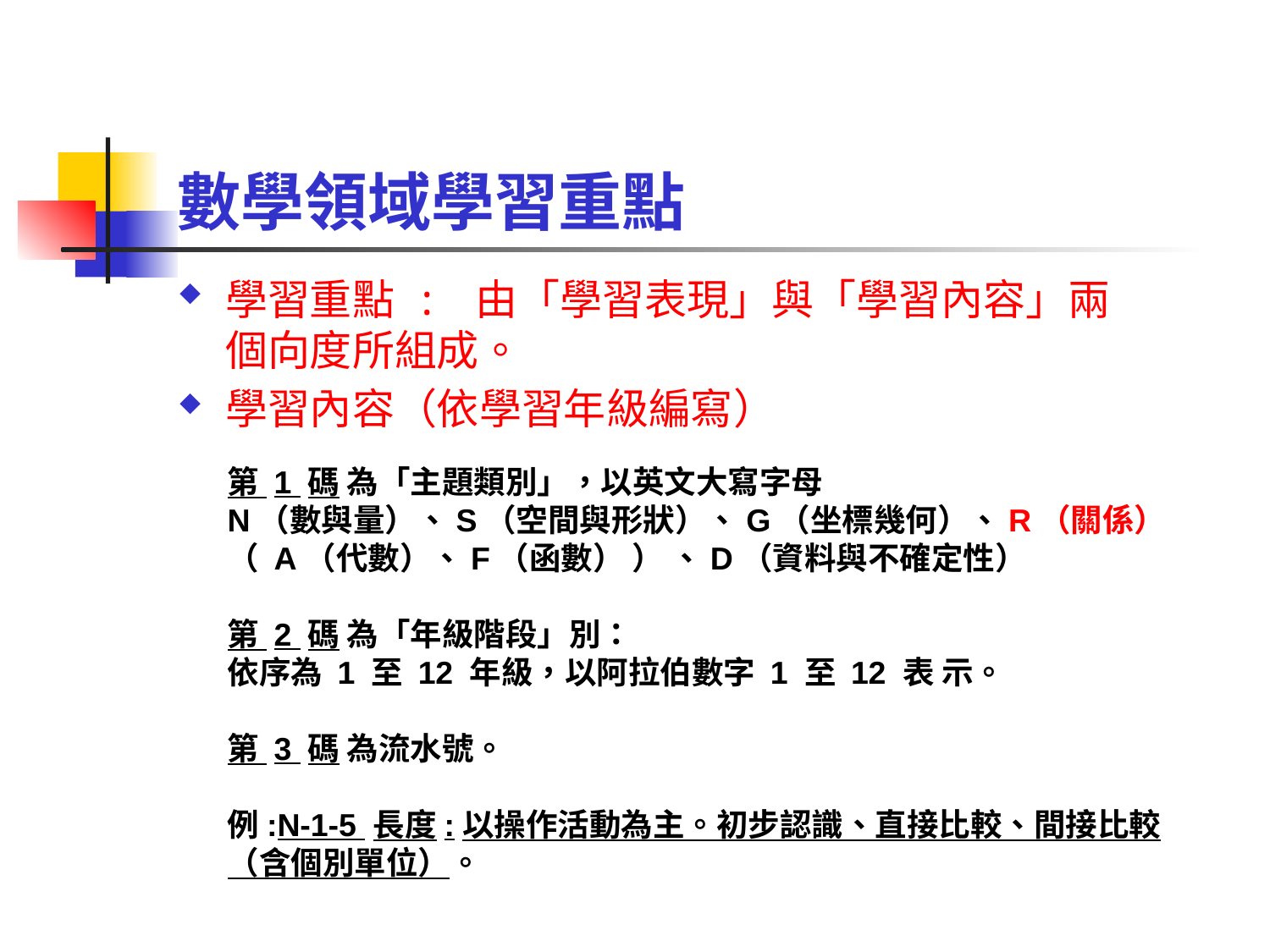

# 數學領域學習重點
學習重點 : 由「學習表現」與「學習內容」兩個向度所組成。
學習內容（依學習年級編寫）

第 1 碼 為「主題類別」，以英文大寫字母
N（數與量）、S（空間與形狀）、G（坐標幾何）、R（關係） （ A（代數）、F（函數） ） 、D（資料與不確定性）

第 2 碼 為「年級階段」別：
依序為 1 至 12 年級，以阿拉伯數字 1 至 12 表 示。

第 3 碼 為流水號。

例:N-1-5 長度:以操作活動為主。初步認識、直接比較、間接比較（含個別單位）。